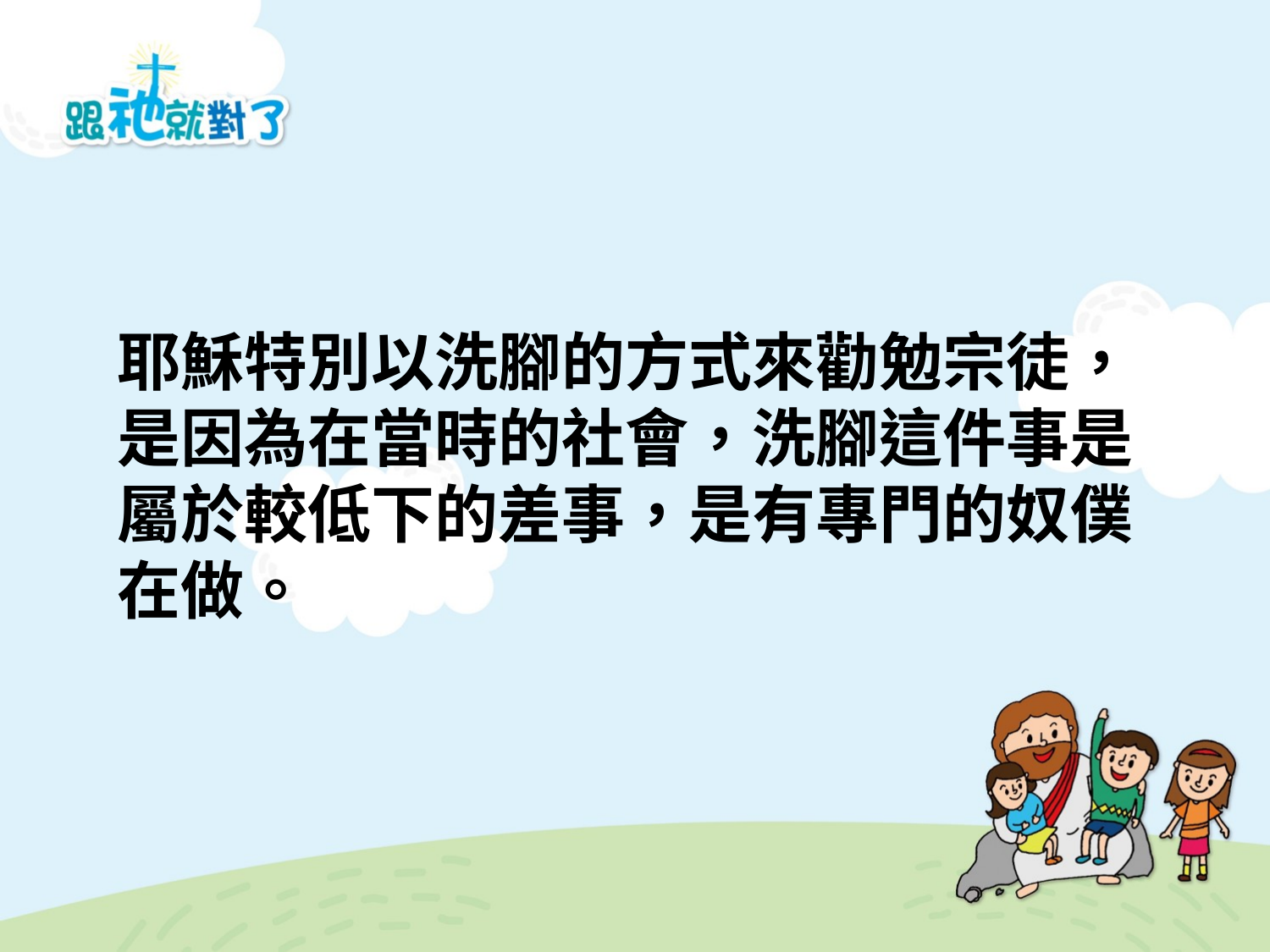

耶穌特別以洗腳的方式來勸勉宗徒，是因為在當時的社會，洗腳這件事是屬於較低下的差事，是有專門的奴僕在做。